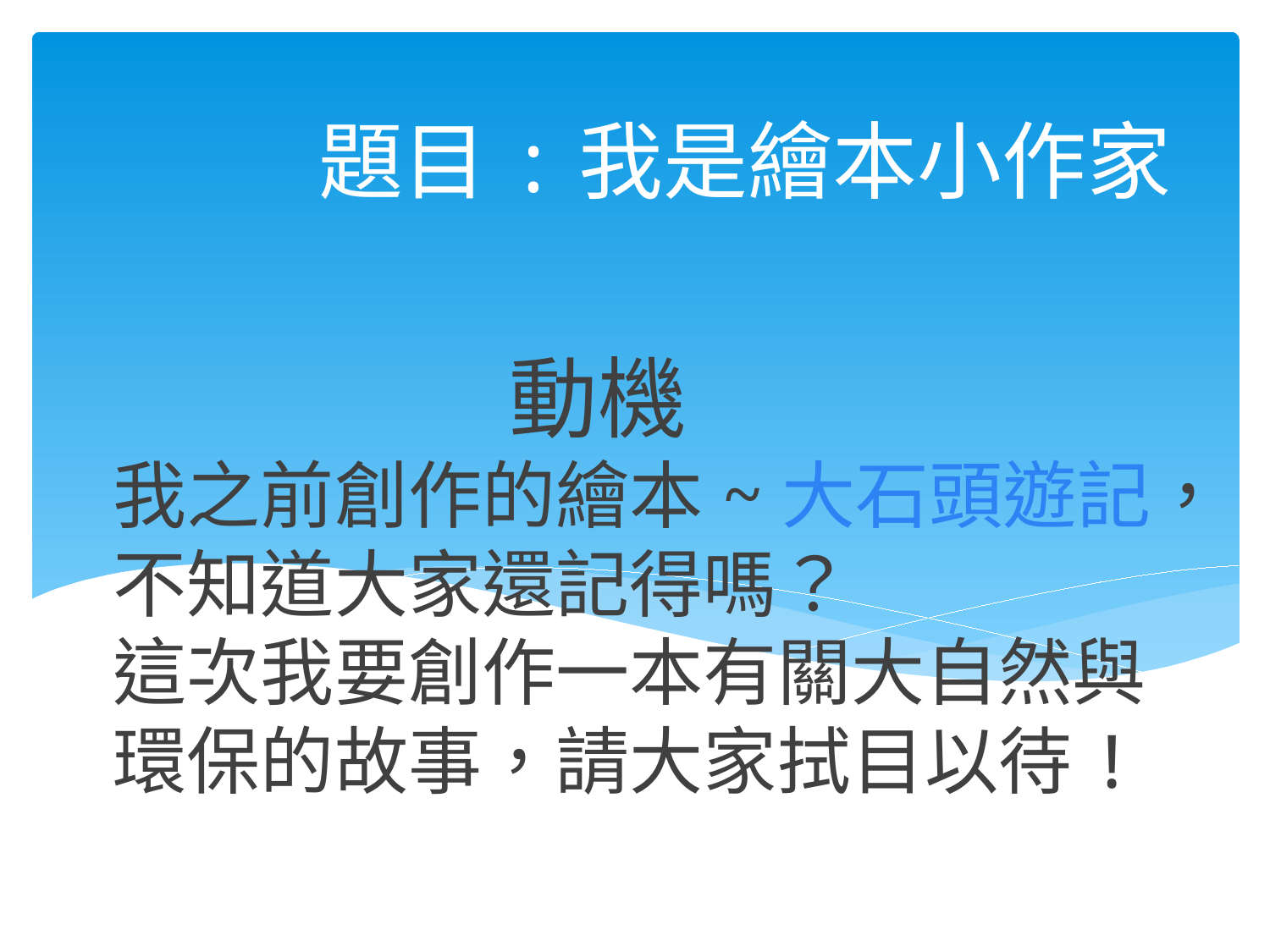

題目:我是繪本小作家
# 動機 我之前創作的繪本~大石頭遊記，不知道大家還記得嗎？ 這次我要創作一本有關大自然與環保的故事，請大家拭目以待!